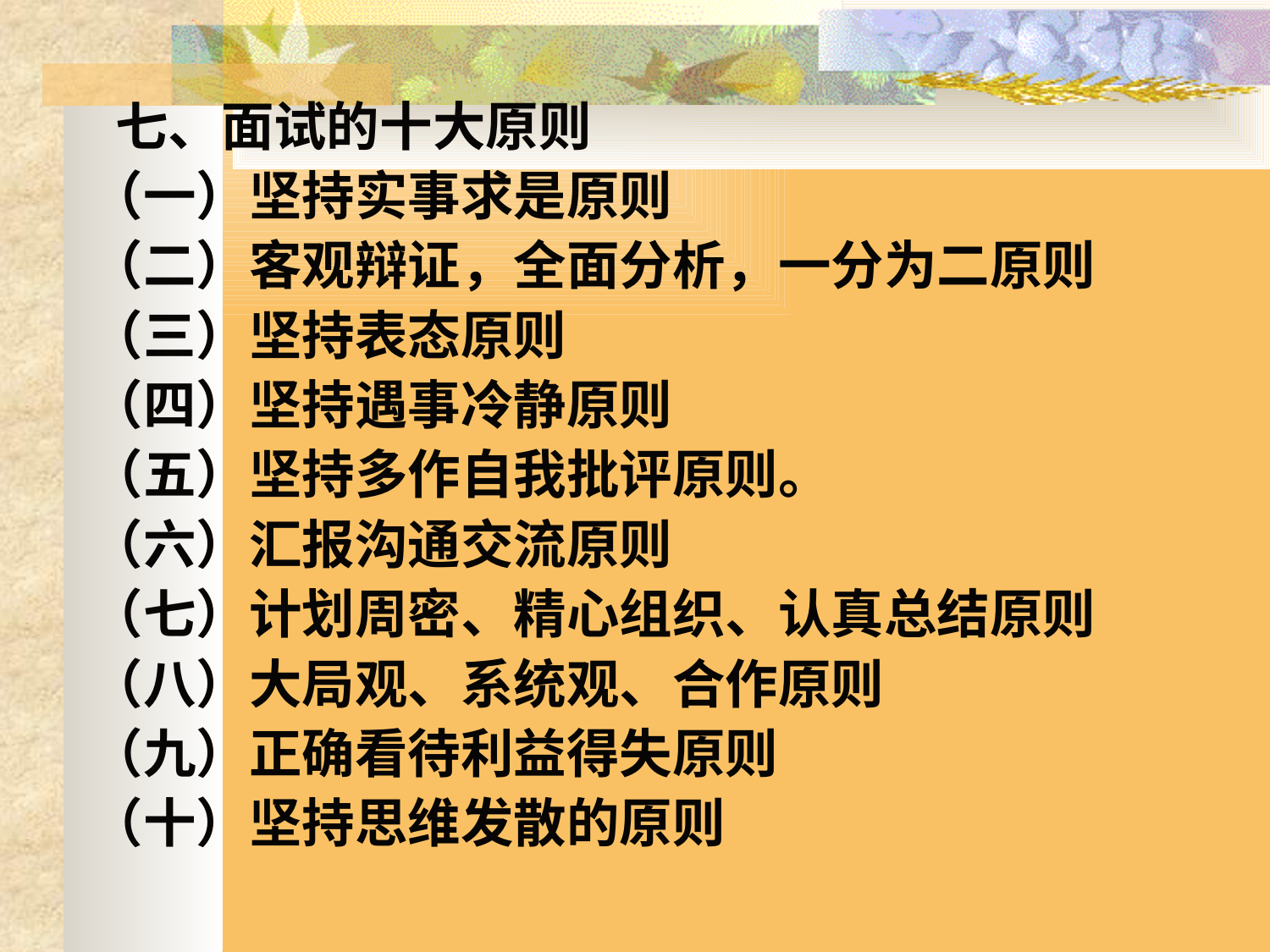

七、面试的十大原则
（一）坚持实事求是原则
（二）客观辩证，全面分析，一分为二原则
（三）坚持表态原则
（四）坚持遇事冷静原则
（五）坚持多作自我批评原则。
（六）汇报沟通交流原则
（七）计划周密、精心组织、认真总结原则
（八）大局观、系统观、合作原则
（九）正确看待利益得失原则
（十）坚持思维发散的原则